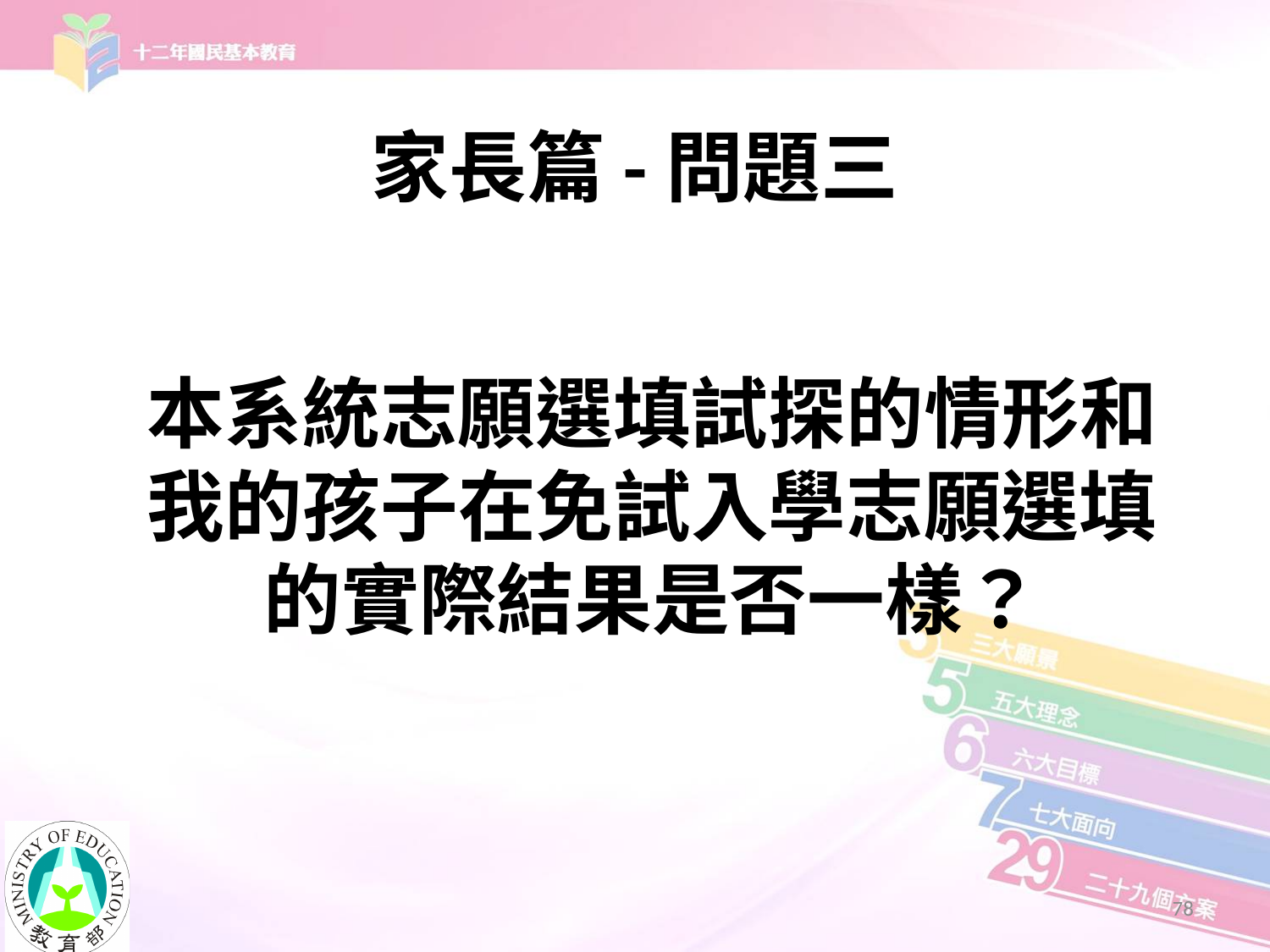

# 家長篇-問題三
	本系統志願選填試探的情形和我的孩子在免試入學志願選填的實際結果是否一樣？
78